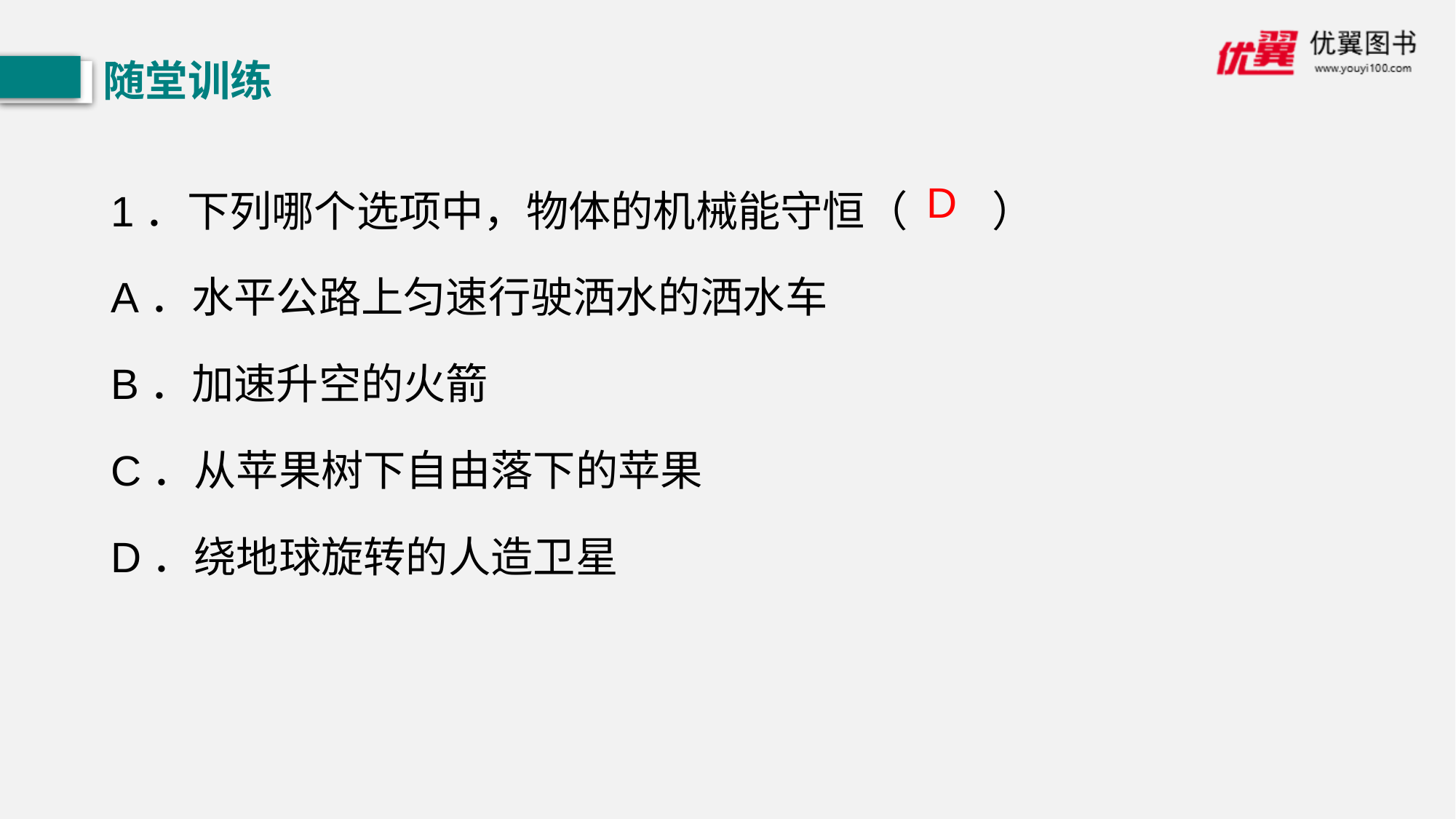

随堂训练

1．下列哪个选项中，物体的机械能守恒（　　）
A．水平公路上匀速行驶洒水的洒水车
B．加速升空的火箭
C．从苹果树下自由落下的苹果
D．绕地球旋转的人造卫星
D